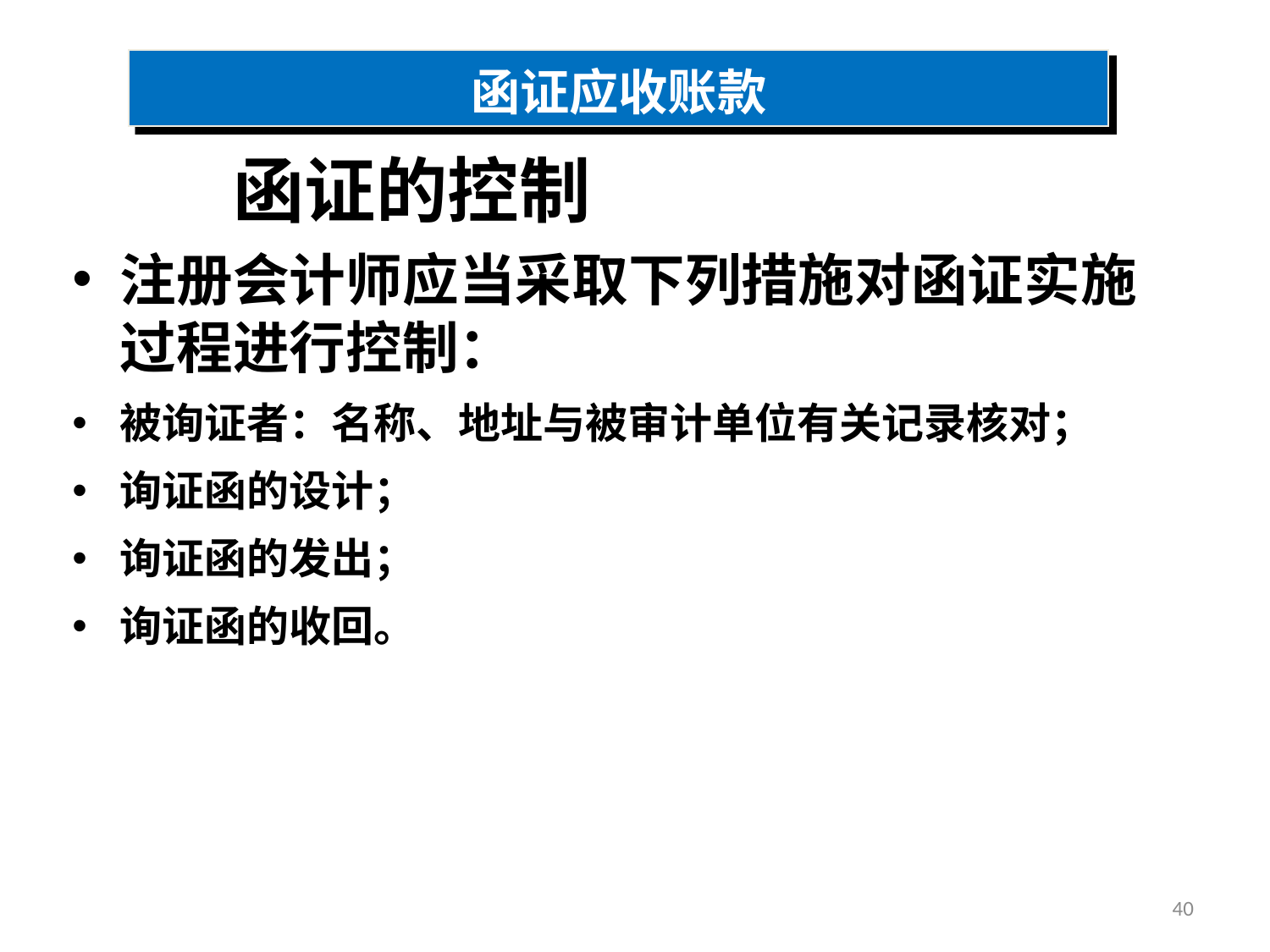

函证应收账款
# 函证的控制
注册会计师应当采取下列措施对函证实施过程进行控制：
被询证者：名称、地址与被审计单位有关记录核对；
询证函的设计；
询证函的发出；
询证函的收回。
40